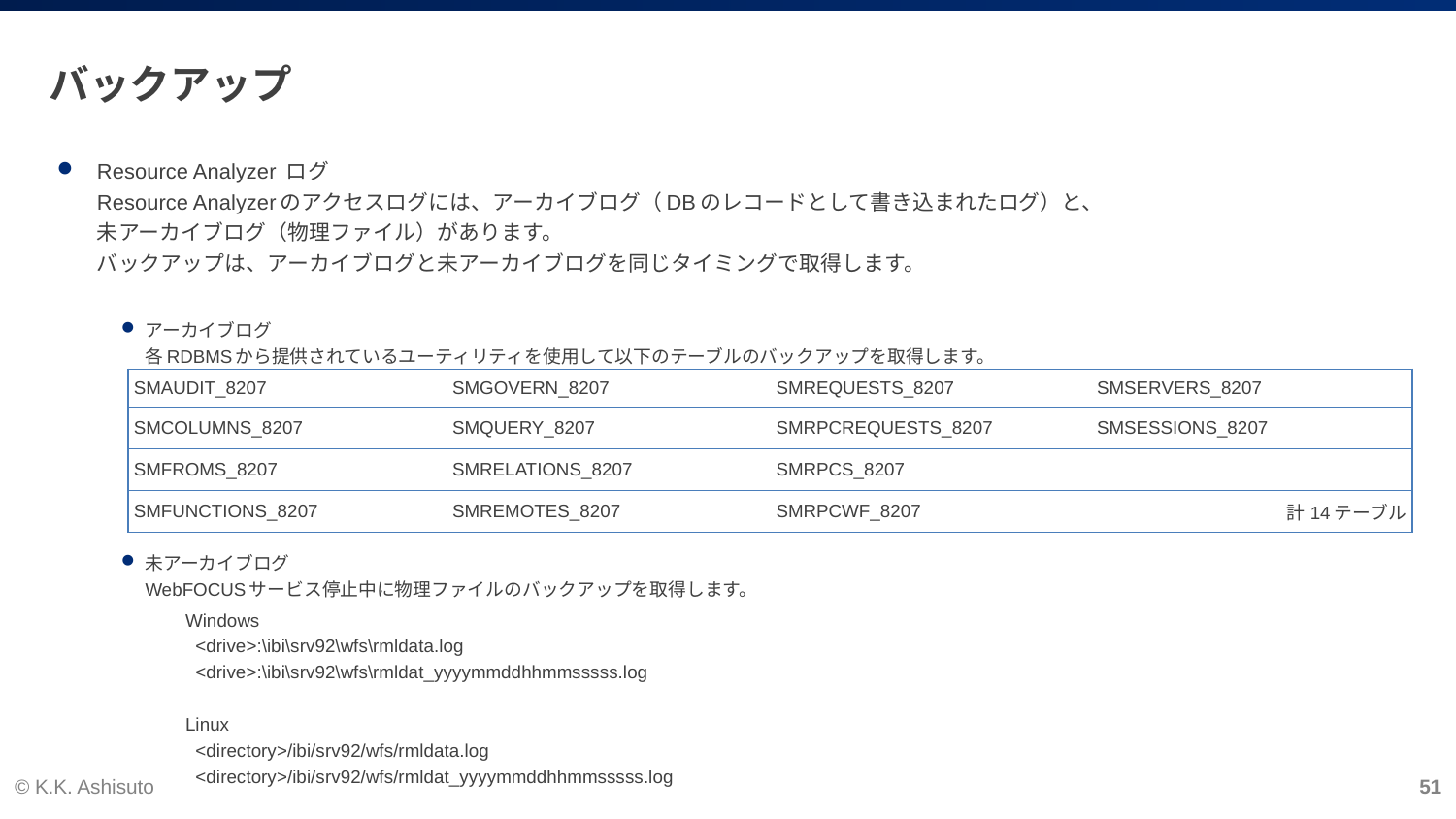

# バックアップ
Resource Analyzer ログ
Resource Analyzerのアクセスログには、アーカイブログ（DBのレコードとして書き込まれたログ）と、
未アーカイブログ（物理ファイル）があります。
バックアップは、アーカイブログと未アーカイブログを同じタイミングで取得します。

アーカイブログ
各RDBMSから提供されているユーティリティを使用して以下のテーブルのバックアップを取得します。

未アーカイブログ
WebFOCUSサービス停止中に物理ファイルのバックアップを取得します。
Windows
  <drive>:\ibi\srv92\wfs\rmldata.log
  <drive>:\ibi\srv92\wfs\rmldat_yyyymmddhhmmsssss.log
Linux
  <directory>/ibi/srv92/wfs/rmldata.log
  <directory>/ibi/srv92/wfs/rmldat_yyyymmddhhmmsssss.log
| SMAUDIT\_8207 | SMGOVERN\_8207 | SMREQUESTS\_8207 | SMSERVERS\_8207 |
| --- | --- | --- | --- |
| SMCOLUMNS\_8207 | SMQUERY\_8207 | SMRPCREQUESTS\_8207 | SMSESSIONS\_8207 |
| SMFROMS\_8207 | SMRELATIONS\_8207 | SMRPCS\_8207 |  |
| SMFUNCTIONS\_8207 | SMREMOTES\_8207 | SMRPCWF\_8207 | 計14テーブル |
© K.K. Ashisuto
51